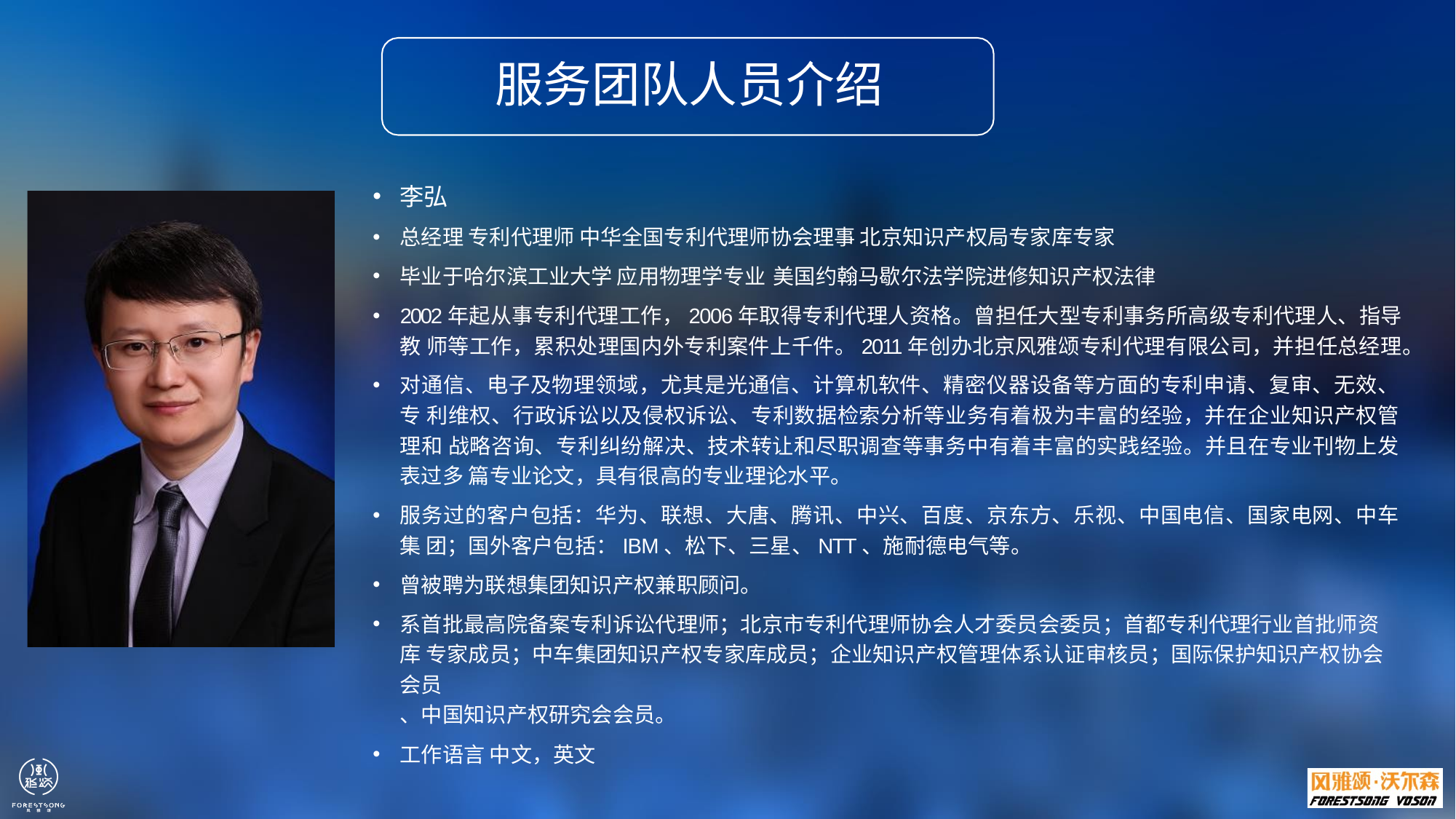

# 服务团队人员介绍
李弘
总经理专利代理师中华全国专利代理师协会理事北京知识产权局专家库专家
毕业于哈尔滨工业大学应用物理学专业 美国约翰马歇尔法学院进修知识产权法律
2002年起从事专利代理工作，2006年取得专利代理人资格。曾担任大型专利事务所高级专利代理人、指导教 师等工作，累积处理国内外专利案件上千件。2011年创办北京风雅颂专利代理有限公司，并担任总经理。
对通信、电子及物理领域，尤其是光通信、计算机软件、精密仪器设备等方面的专利申请、复审、无效、专 利维权、行政诉讼以及侵权诉讼、专利数据检索分析等业务有着极为丰富的经验，并在企业知识产权管理和 战略咨询、专利纠纷解决、技术转让和尽职调查等事务中有着丰富的实践经验。并且在专业刊物上发表过多 篇专业论文，具有很高的专业理论水平。
服务过的客户包括：华为、联想、大唐、腾讯、中兴、百度、京东方、乐视、中国电信、国家电网、中车集 团；国外客户包括：IBM、松下、三星、NTT、施耐德电气等。
曾被聘为联想集团知识产权兼职顾问。
系首批最高院备案专利诉讼代理师；北京市专利代理师协会人才委员会委员；首都专利代理行业首批师资库 专家成员；中车集团知识产权专家库成员；企业知识产权管理体系认证审核员；国际保护知识产权协会会员
、中国知识产权研究会会员。
工作语言中文，英文